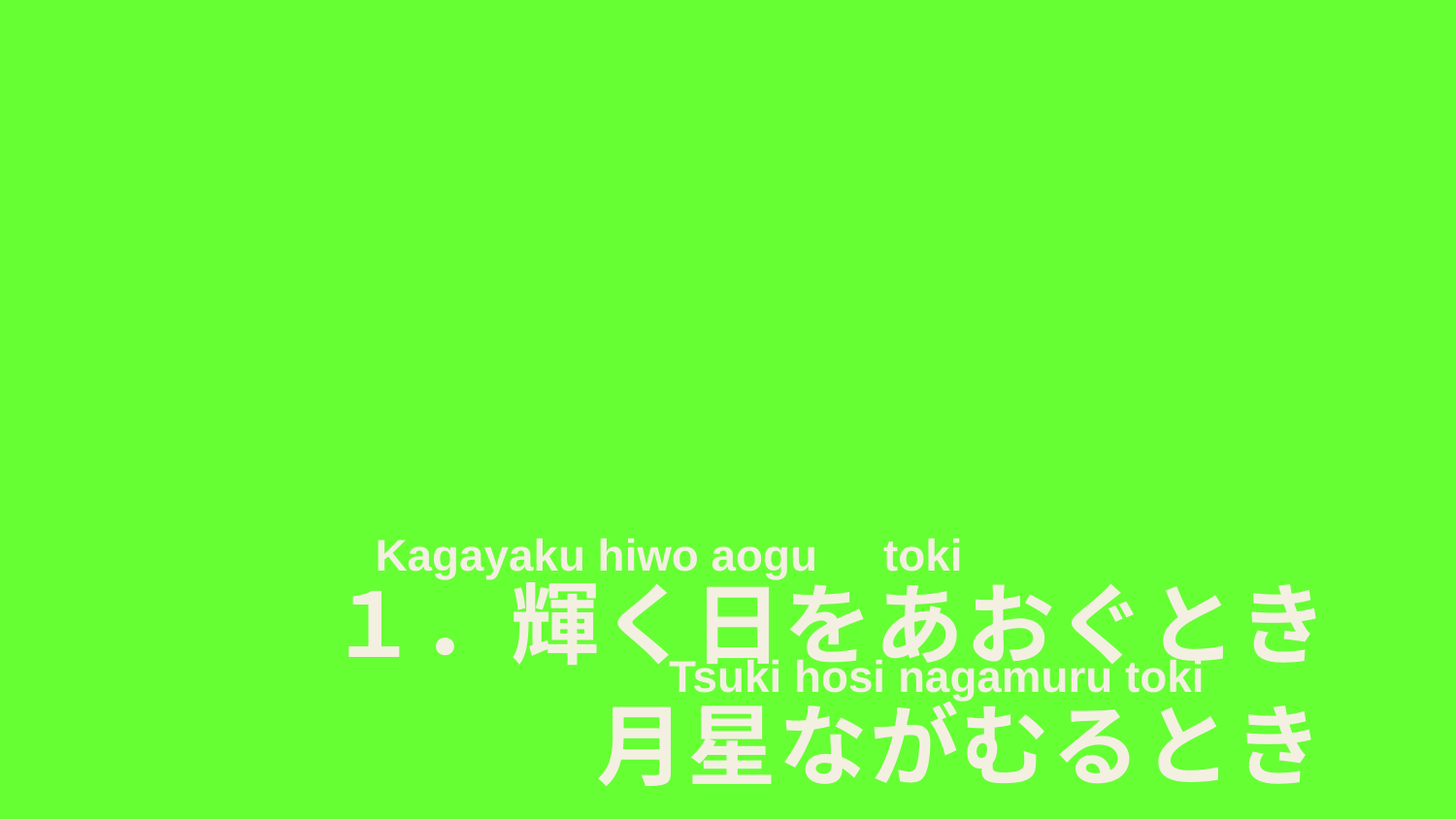

Kagayaku hiwo aogu　toki

                  　　Tsuki hosi nagamuru toki
１．輝く日をあおぐとき
       　月星ながむるとき